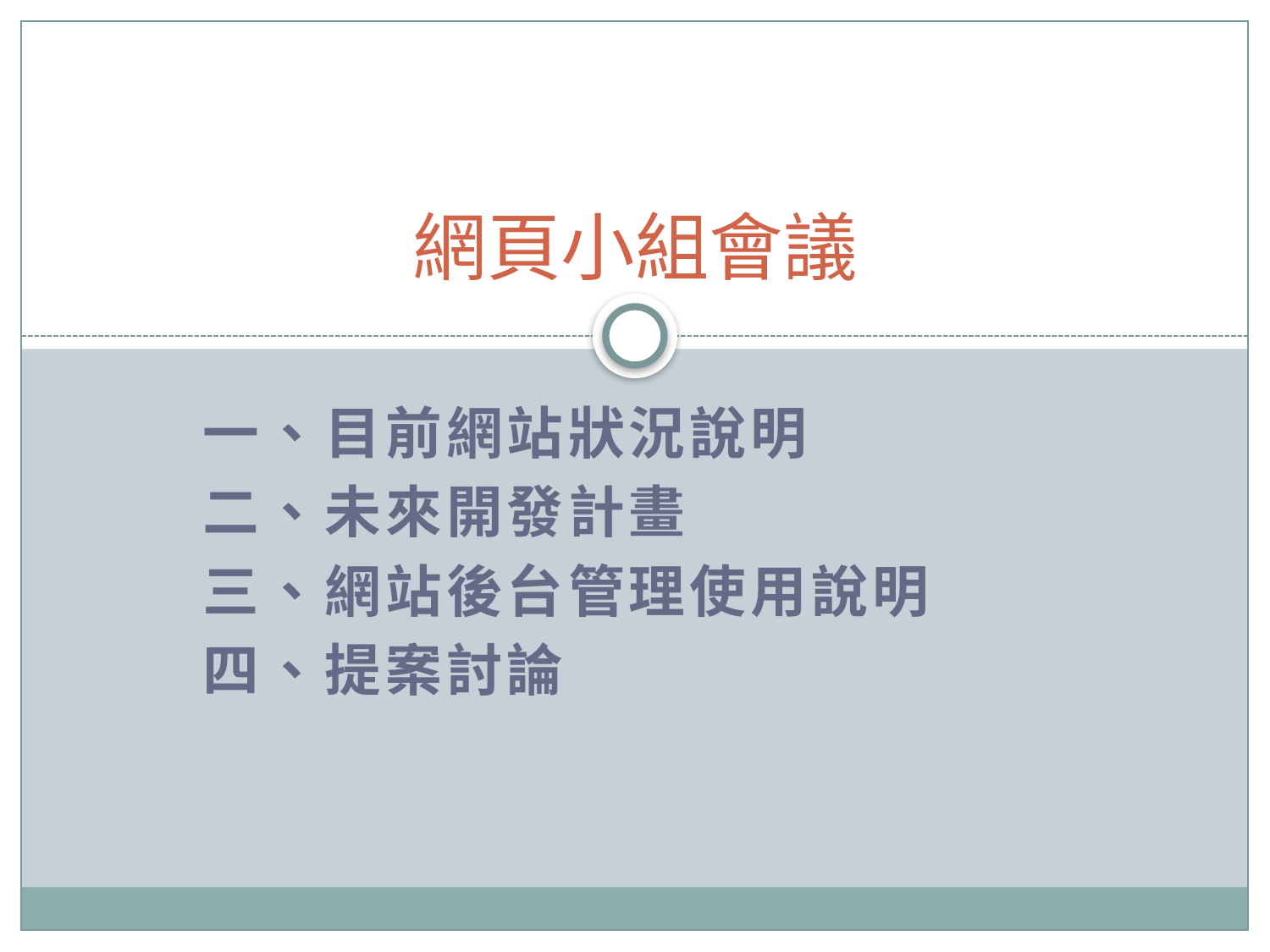

# 網頁小組會議
一、目前網站狀況說明
二、未來開發計畫
三、網站後台管理使用說明
四、提案討論